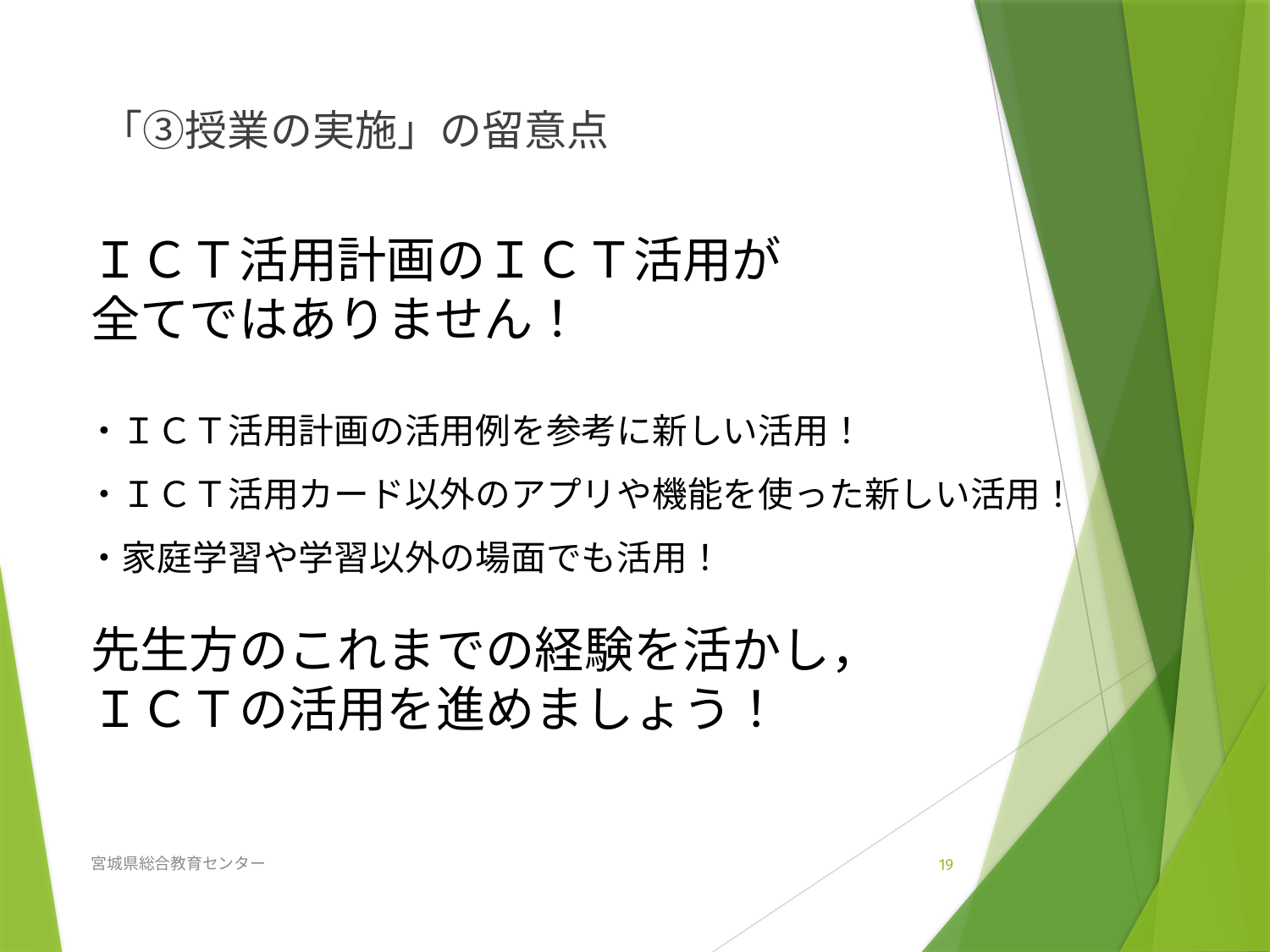

「③授業の実施」の留意点
ＩＣＴ活用計画のＩＣＴ活用が
全てではありません！
・ＩＣＴ活用計画の活用例を参考に新しい活用！
・ＩＣＴ活用カード以外のアプリや機能を使った新しい活用！
・家庭学習や学習以外の場面でも活用！
先生方のこれまでの経験を活かし，
ＩＣＴの活用を進めましょう！
宮城県総合教育センター
19